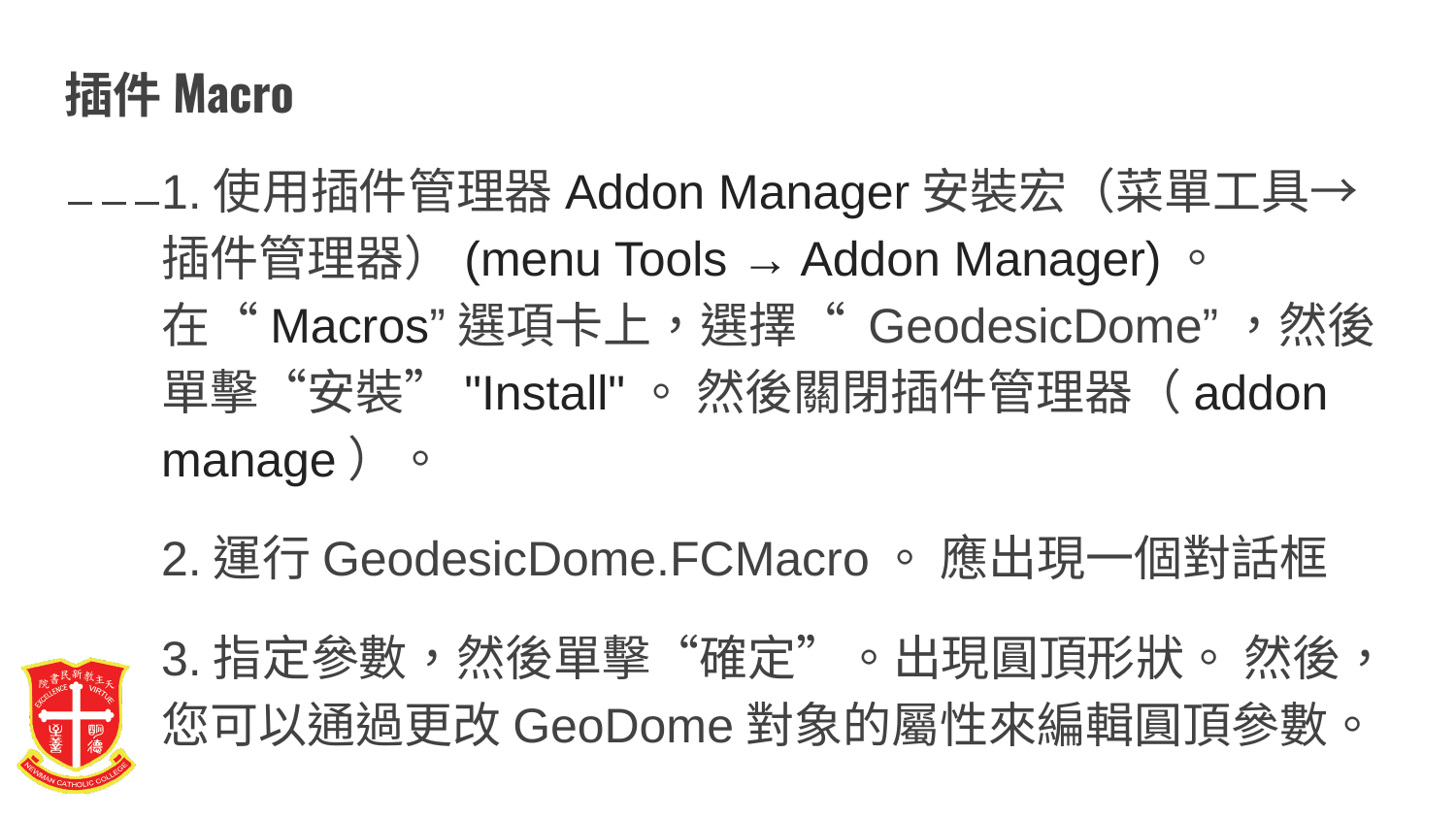

# 插件Macro
1.使用插件管理器Addon Manager安裝宏（菜單工具→插件管理器）(menu Tools → Addon Manager)。 在“Macros”選項卡上，選擇“ GeodesicDome”，然後單擊“安裝”"Install"。 然後關閉插件管理器（addon manage）。
2.運行GeodesicDome.FCMacro。 應出現一個對話框
3.指定參數，然後單擊“確定”。出現圓頂形狀。 然後，您可以通過更改GeoDome對象的屬性來編輯圓頂參數。